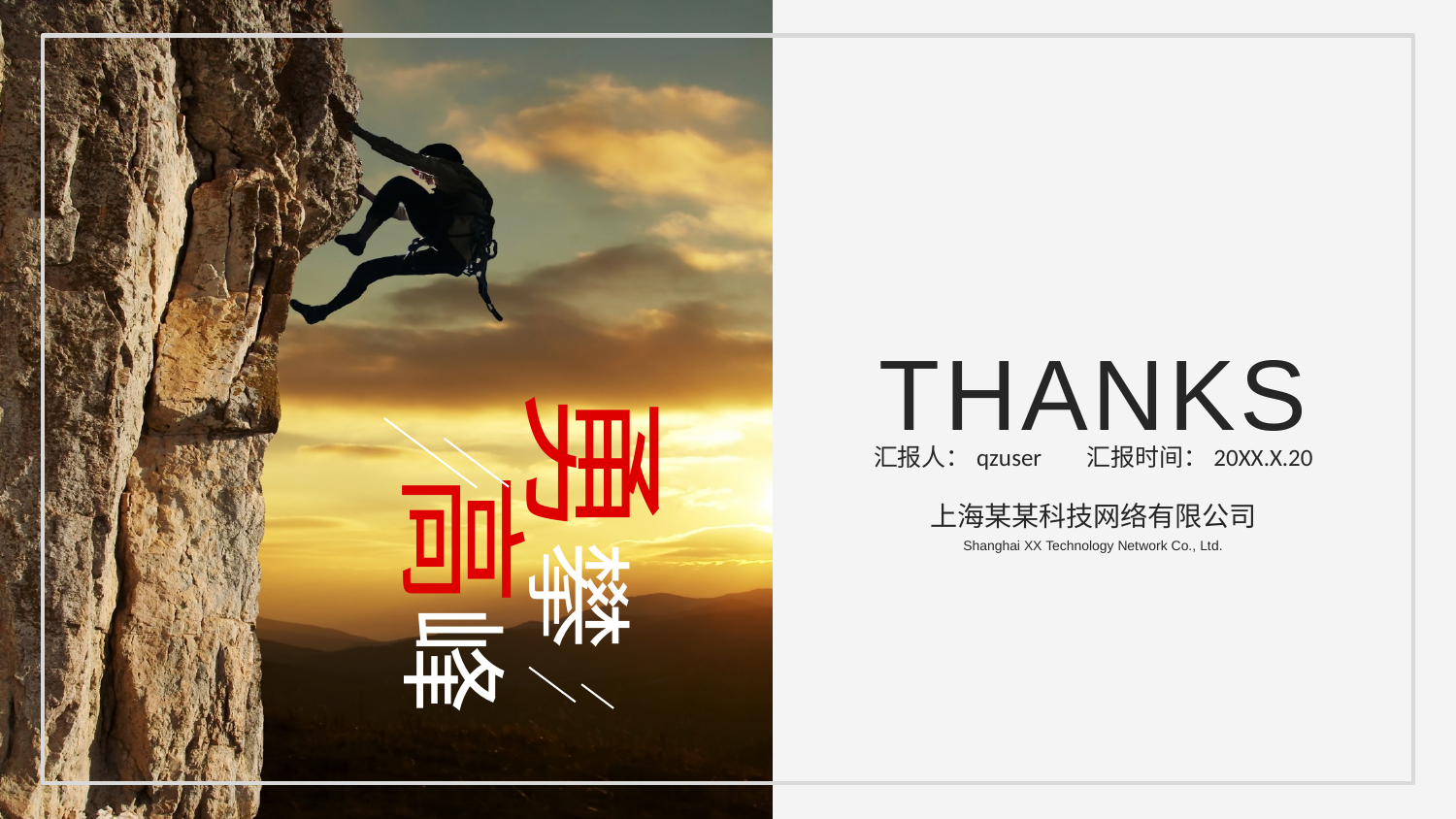

THANKS
勇攀
                      高峰
汇报人：qzuser       汇报时间：20XX.X.20
上海某某科技网络有限公司
Shanghai XX Technology Network Co., Ltd.